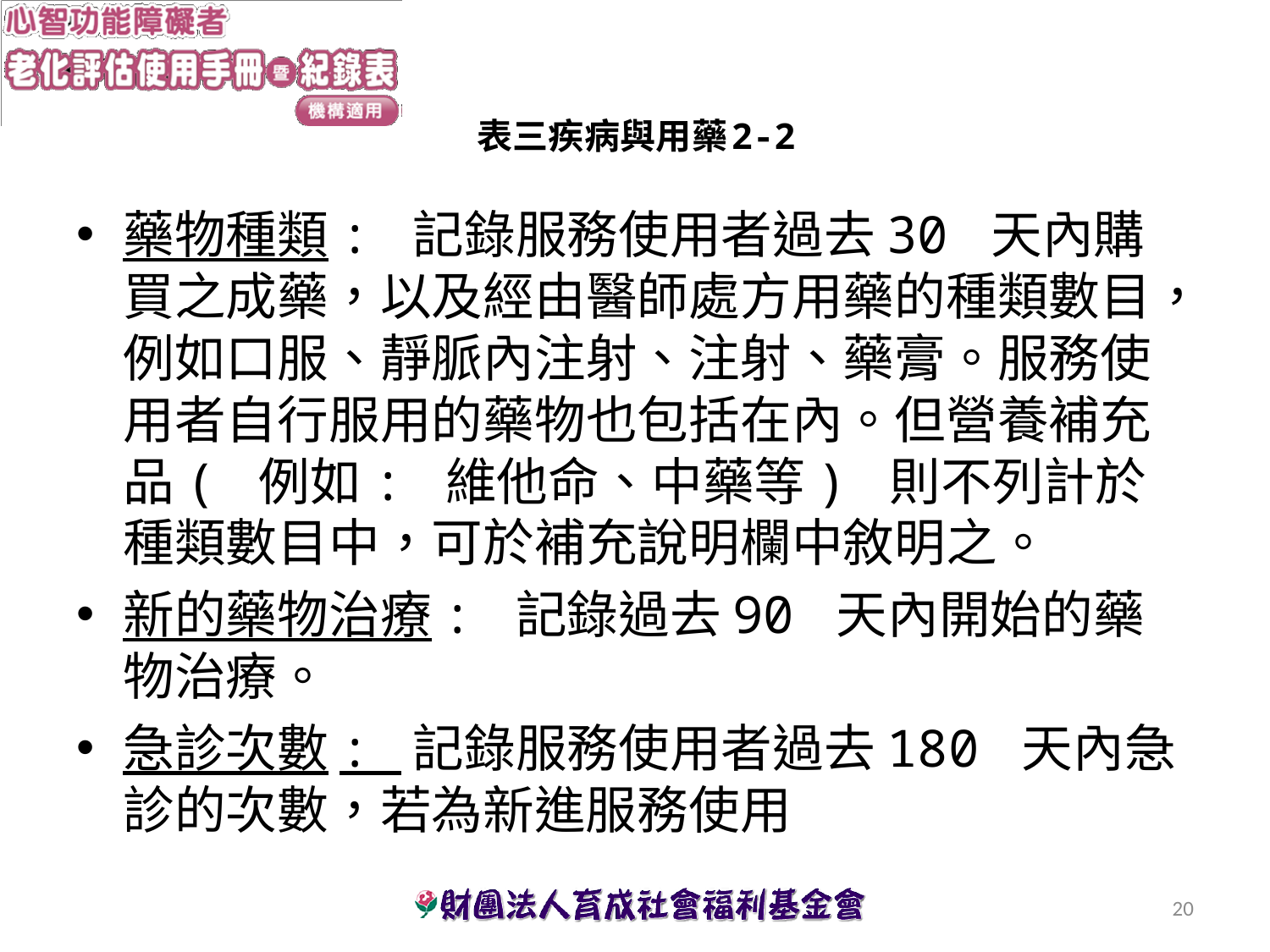

# 表三疾病與用藥2-2
藥物種類: 記錄服務使用者過去30 天內購買之成藥，以及經由醫師處方用藥的種類數目，例如口服、靜脈內注射、注射、藥膏。服務使用者自行服用的藥物也包括在內。但營養補充品( 例如: 維他命、中藥等) 則不列計於種類數目中，可於補充說明欄中敘明之。
新的藥物治療: 記錄過去90 天內開始的藥物治療。
急診次數: 記錄服務使用者過去180 天內急診的次數，若為新進服務使用
20